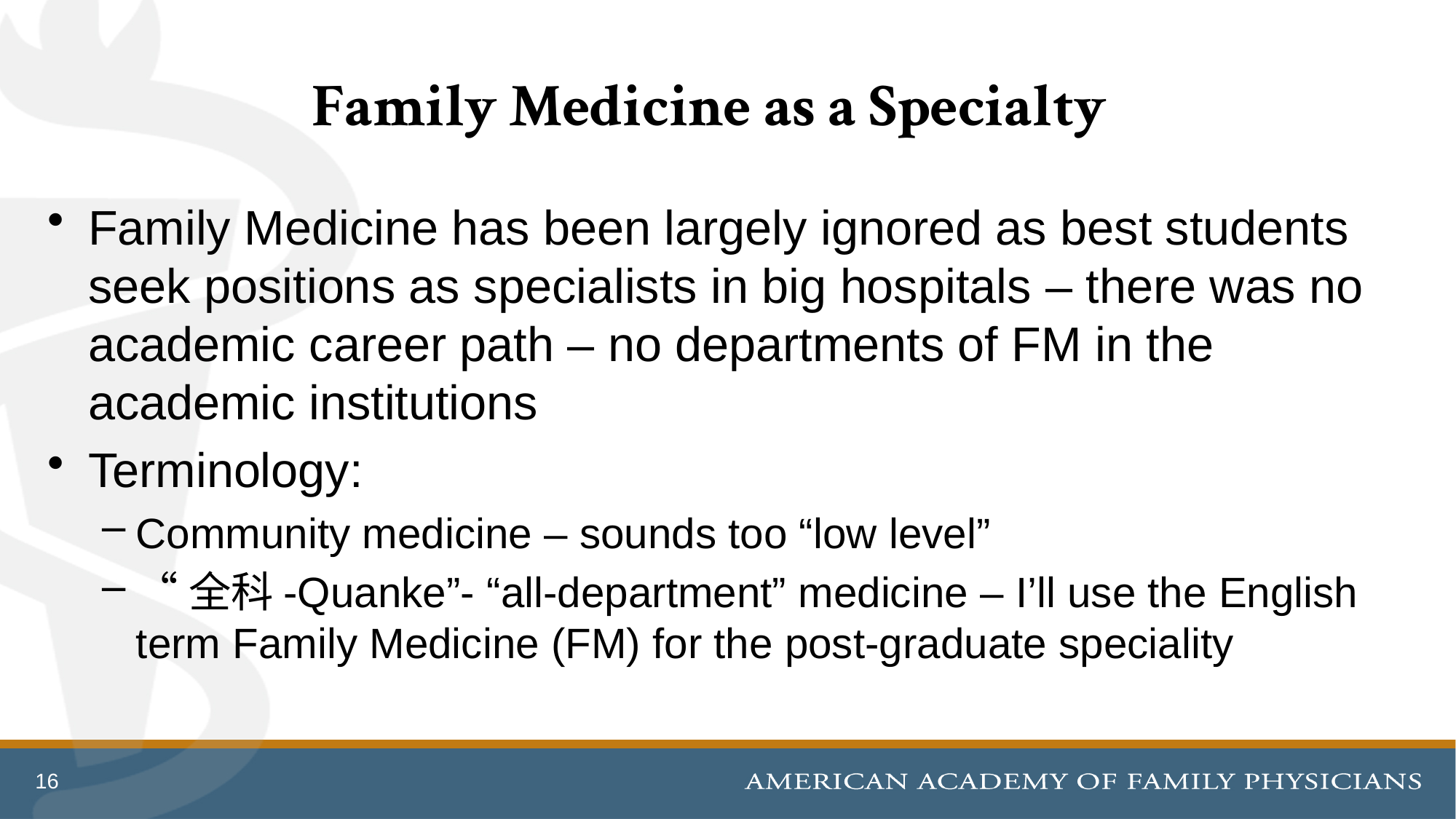

# Family Medicine as a Specialty
Family Medicine has been largely ignored as best students seek positions as specialists in big hospitals – there was no academic career path – no departments of FM in the academic institutions
Terminology:
Community medicine – sounds too “low level”
“全科-Quanke”- “all-department” medicine – I’ll use the English term Family Medicine (FM) for the post-graduate speciality

16